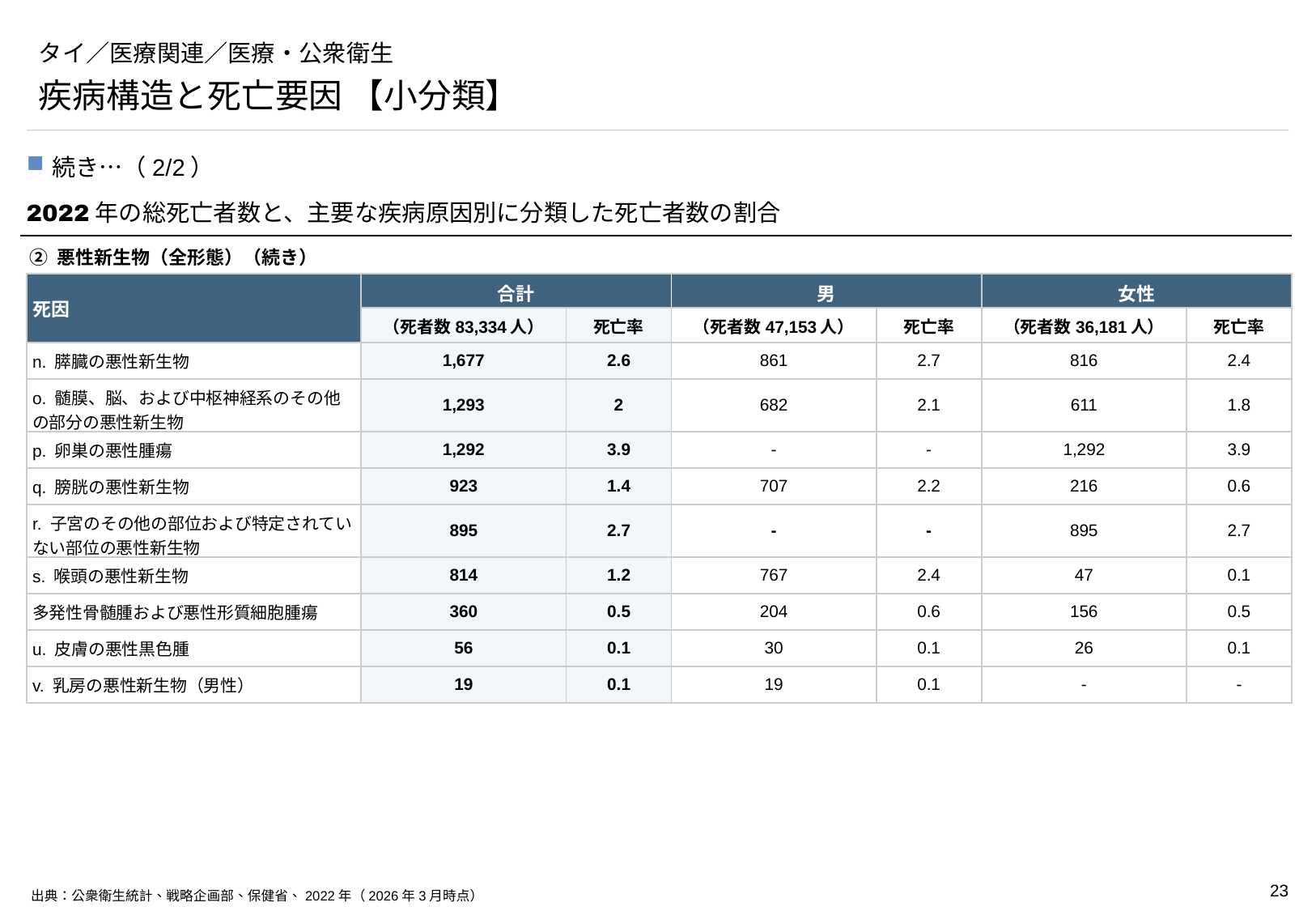

# タイ／医療関連／医療・公衆衛生
疾病構造と死亡要因 【小分類】
続き…（2/2）
2022年の総死亡者数と、主要な疾病原因別に分類した死亡者数の割合
➁ 悪性新生物（全形態）（続き）
| 死因 | 合計 |  | 男 |  | 女性 |  |
| --- | --- | --- | --- | --- | --- | --- |
|  | （死者数83,334人） | 死亡率 | （死者数47,153人） | 死亡率 | （死者数36,181人） | 死亡率 |
| n. 膵臓の悪性新生物 | 1,677 | 2.6 | 861 | 2.7 | 816 | 2.4 |
| o. 髄膜、脳、および中枢神経系のその他の部分の悪性新生物 | 1,293 | 2 | 682 | 2.1 | 611 | 1.8 |
| p. 卵巣の悪性腫瘍 | 1,292 | 3.9 | - | - | 1,292 | 3.9 |
| q. 膀胱の悪性新生物 | 923 | 1.4 | 707 | 2.2 | 216 | 0.6 |
| r. 子宮のその他の部位および特定されていない部位の悪性新生物 | 895 | 2.7 | - | - | 895 | 2.7 |
| s. 喉頭の悪性新生物 | 814 | 1.2 | 767 | 2.4 | 47 | 0.1 |
| 多発性骨髄腫および悪性形質細胞腫瘍 | 360 | 0.5 | 204 | 0.6 | 156 | 0.5 |
| u. 皮膚の悪性黒色腫 | 56 | 0.1 | 30 | 0.1 | 26 | 0.1 |
| v. 乳房の悪性新生物（男性） | 19 | 0.1 | 19 | 0.1 | - | - |
出典：公衆衛生統計、戦略企画部、保健省、2022年（2026年3月時点）